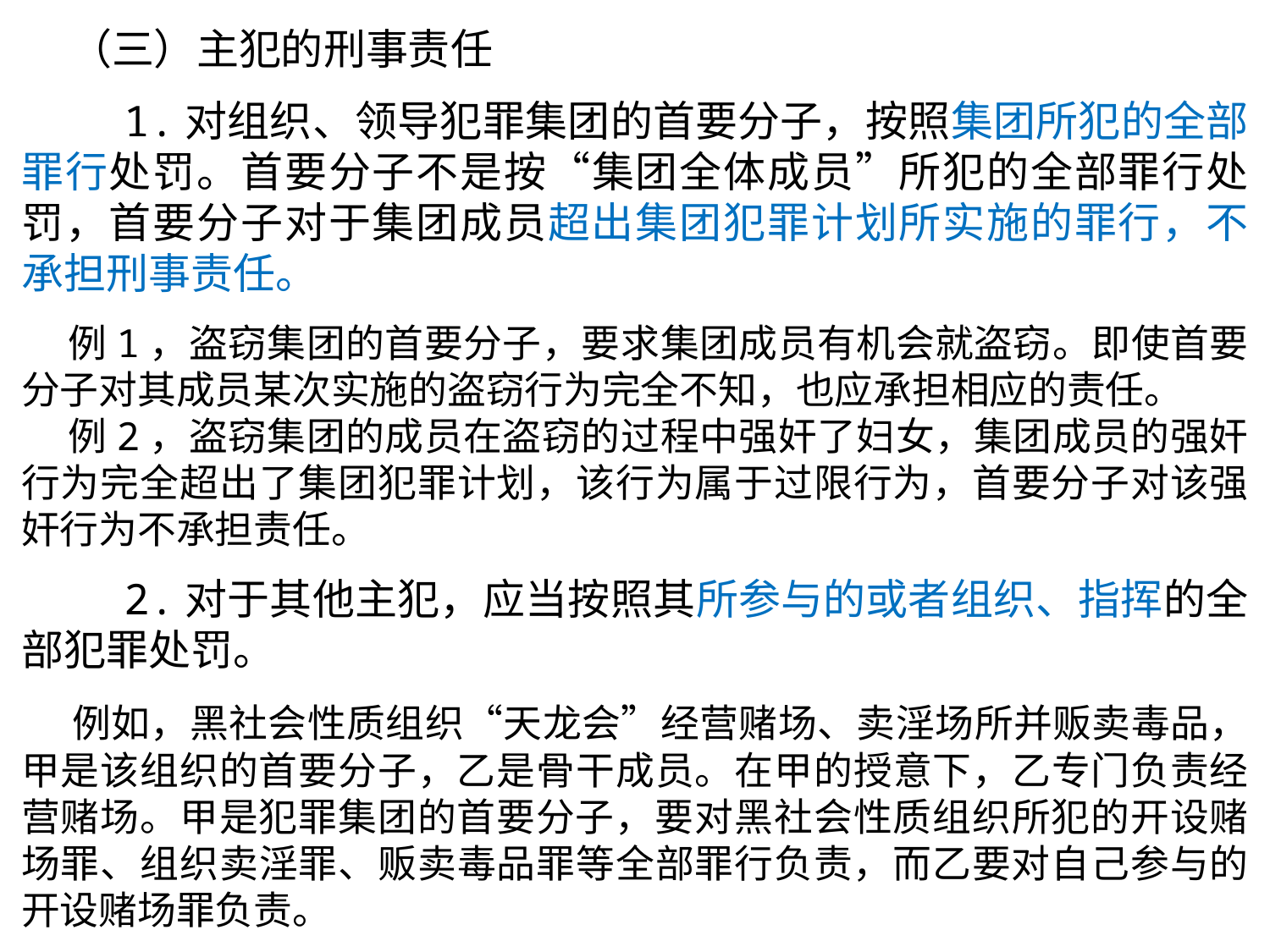

（三）主犯的刑事责任

    1.对组织、领导犯罪集团的首要分子，按照集团所犯的全部罪行处罚。首要分子不是按“集团全体成员”所犯的全部罪行处罚，首要分子对于集团成员超出集团犯罪计划所实施的罪行，不承担刑事责任。

    例1，盗窃集团的首要分子，要求集团成员有机会就盗窃。即使首要分子对其成员某次实施的盗窃行为完全不知，也应承担相应的责任。
    例2，盗窃集团的成员在盗窃的过程中强奸了妇女，集团成员的强奸行为完全超出了集团犯罪计划，该行为属于过限行为，首要分子对该强奸行为不承担责任。

    2.对于其他主犯，应当按照其所参与的或者组织、指挥的全部犯罪处罚。

    例如，黑社会性质组织“天龙会”经营赌场、卖淫场所并贩卖毒品，甲是该组织的首要分子，乙是骨干成员。在甲的授意下，乙专门负责经营赌场。甲是犯罪集团的首要分子，要对黑社会性质组织所犯的开设赌场罪、组织卖淫罪、贩卖毒品罪等全部罪行负责，而乙要对自己参与的开设赌场罪负责。